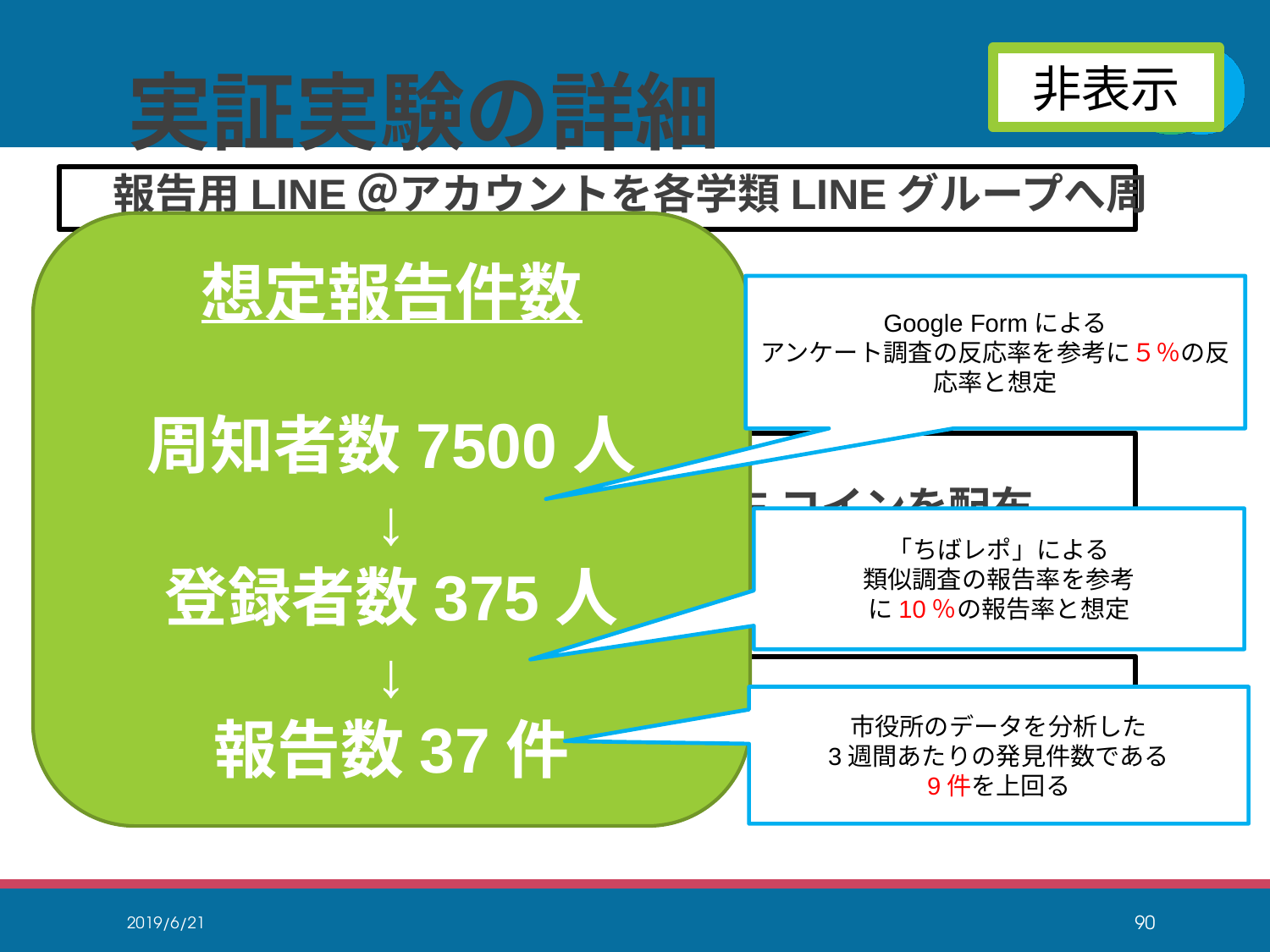

# 実証実験の詳細
非表示
報告用LINE＠アカウントを各学類LINEグループへ周知

友達登録をしてもらい、報告受付＆連絡送信

報告した人には、報酬としてLINEコインを配布
（報告の質や数に応じて、報酬は増減）

報告情報を集計　提案へ

想定報告件数

周知者数7500人
↓
登録者数375人
↓
報告数37件
Google Formによる
アンケート調査の反応率を参考に５％の反応率と想定

「ちばレポ」による
類似調査の報告率を参考
に10％の報告率と想定

市役所のデータを分析した
3週間あたりの発見件数である
9件を上回る
2019/6/21
90